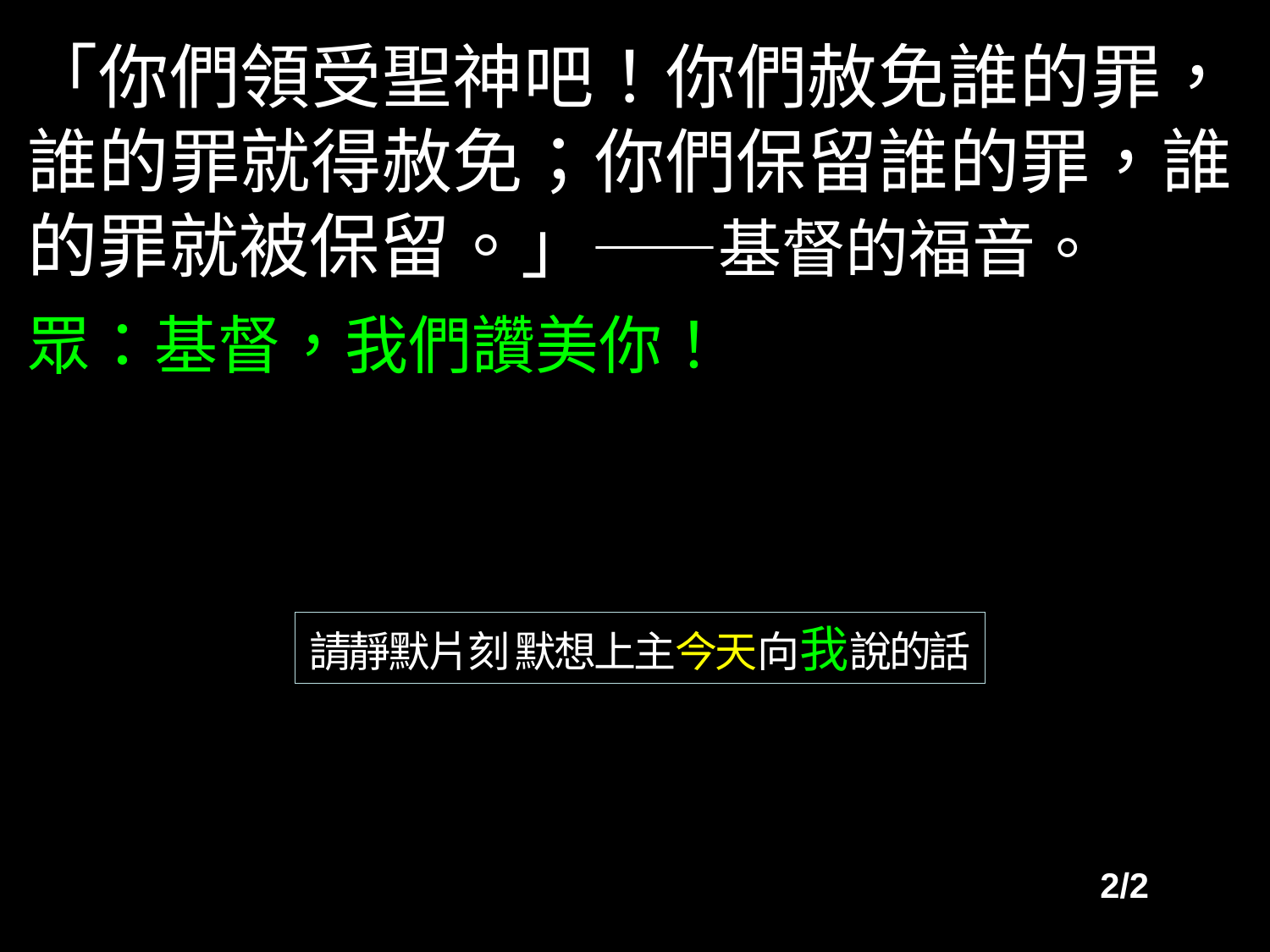

「你們領受聖神吧！你們赦免誰的罪，誰的罪就得赦免；你們保留誰的罪，誰的罪就被保留。」——基督的福音。
眾：基督，我們讚美你！

請靜默片刻 默想上主今天向我說的話
2/2